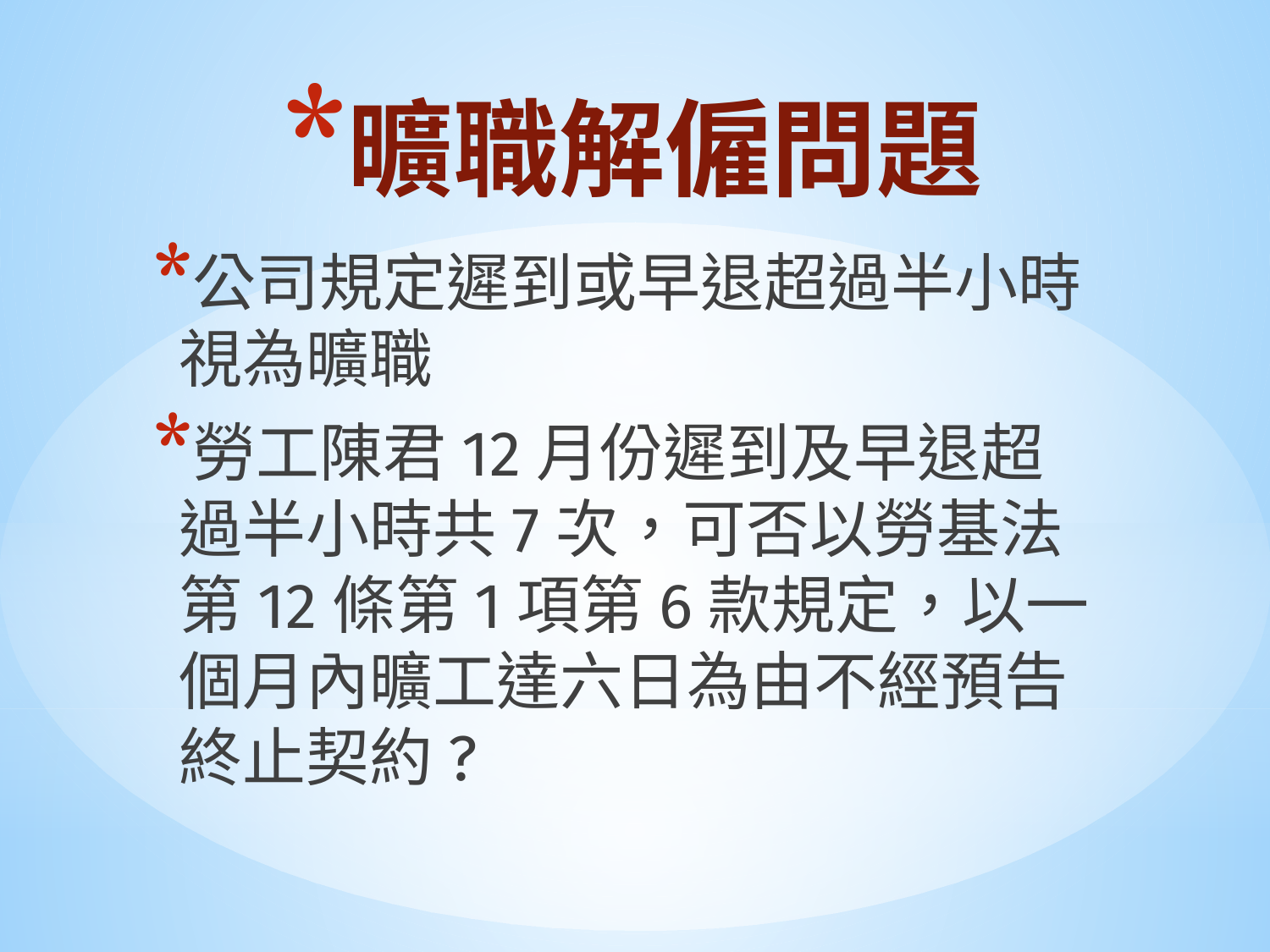

# 曠職解僱問題
公司規定遲到或早退超過半小時視為曠職
勞工陳君12月份遲到及早退超過半小時共7次，可否以勞基法第12條第1項第6款規定，以一個月內曠工達六日為由不經預告終止契約?